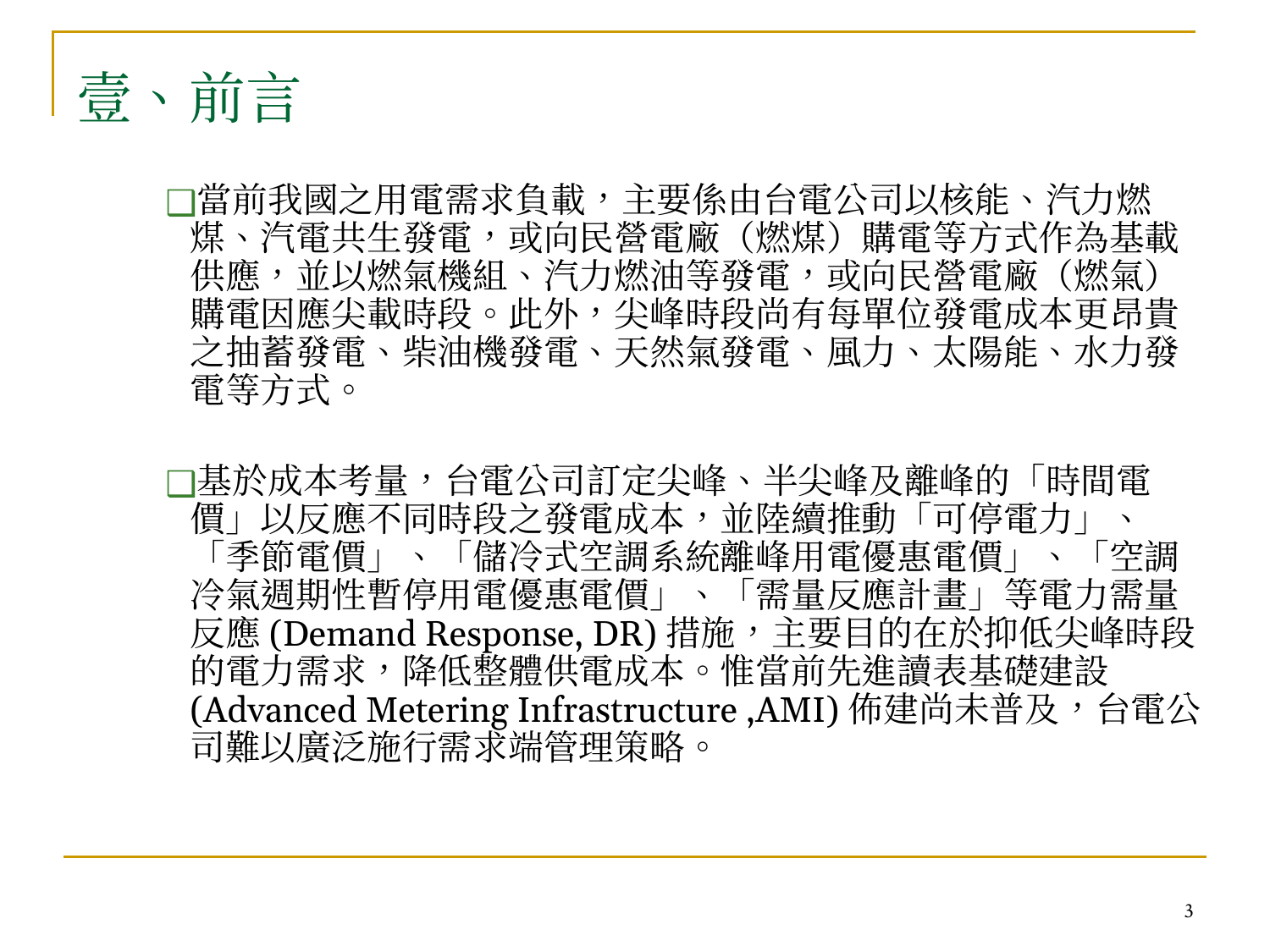

壹、前言
當前我國之用電需求負載，主要係由台電公司以核能、汽力燃煤、汽電共生發電，或向民營電廠（燃煤）購電等方式作為基載供應，並以燃氣機組、汽力燃油等發電，或向民營電廠（燃氣）購電因應尖載時段。此外，尖峰時段尚有每單位發電成本更昂貴之抽蓄發電、柴油機發電、天然氣發電、風力、太陽能、水力發電等方式。

基於成本考量，台電公司訂定尖峰、半尖峰及離峰的「時間電價」以反應不同時段之發電成本，並陸續推動「可停電力」、「季節電價」、「儲冷式空調系統離峰用電優惠電價」、「空調冷氣週期性暫停用電優惠電價」、「需量反應計畫」等電力需量反應(Demand Response, DR)措施，主要目的在於抑低尖峰時段的電力需求，降低整體供電成本。惟當前先進讀表基礎建設(Advanced Metering Infrastructure ,AMI)佈建尚未普及，台電公司難以廣泛施行需求端管理策略。
3